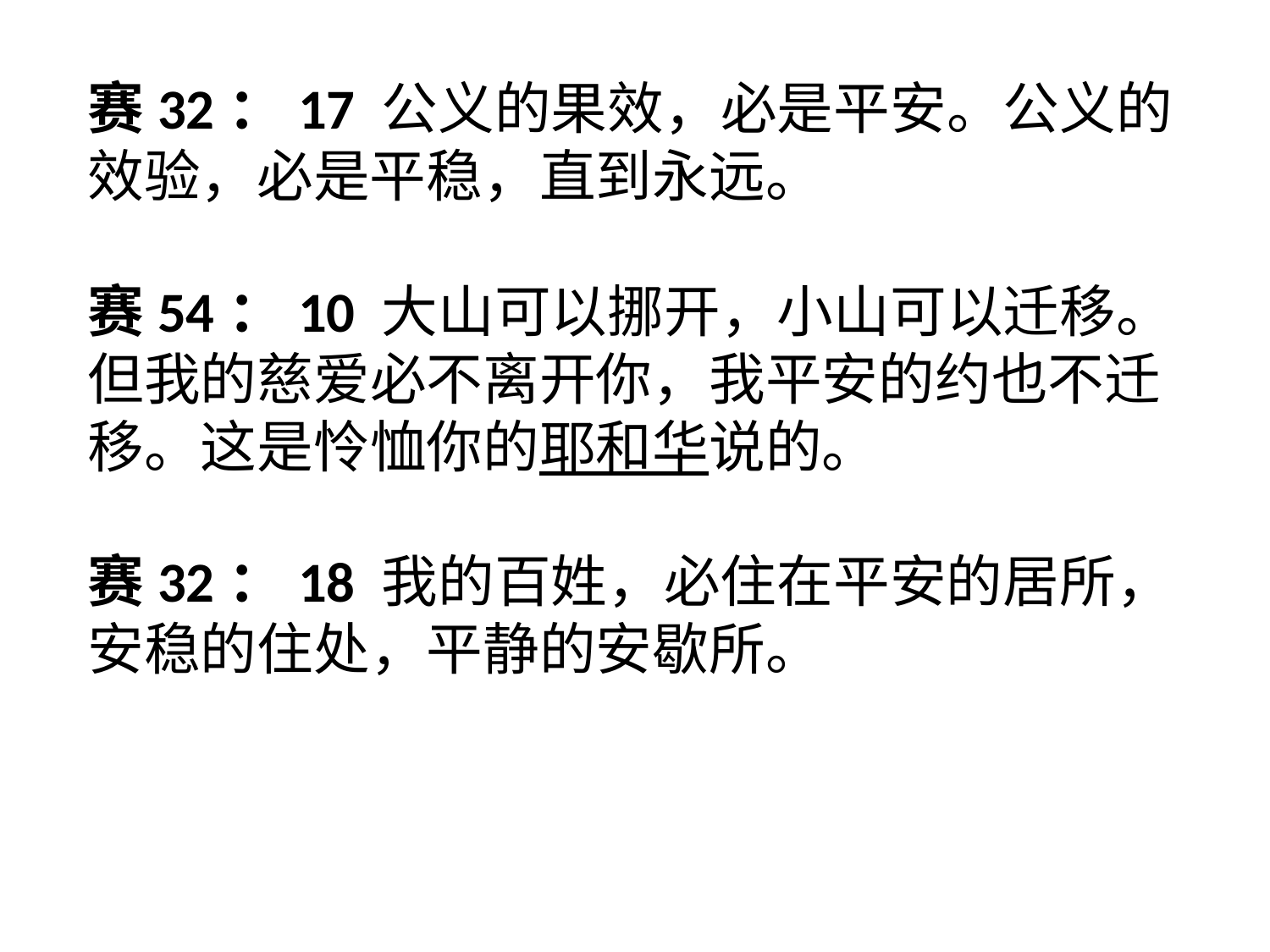

赛32：17 公义的果效，必是平安。公义的效验，必是平稳，直到永远。

赛54：10 大山可以挪开，小山可以迁移。但我的慈爱必不离开你，我平安的约也不迁移。这是怜恤你的耶和华说的。

赛32：18 我的百姓，必住在平安的居所，安稳的住处，平静的安歇所。